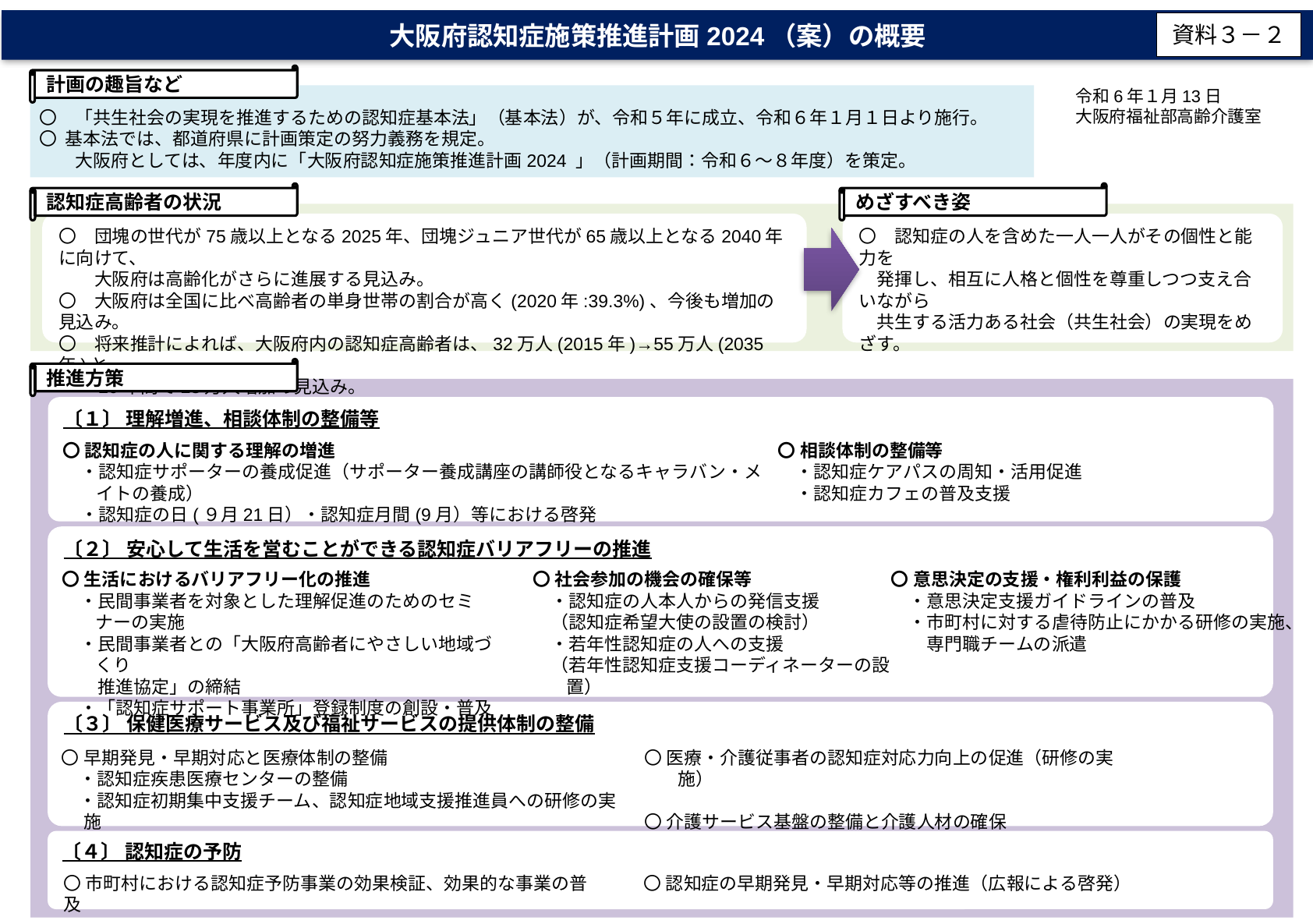

大阪府認知症施策推進計画2024（案）の概要
資料３－２
計画の趣旨など
令和6年１月13日
大阪府福祉部高齢介護室

〇　「共生社会の実現を推進するための認知症基本法」（基本法）が、令和５年に成立、令和６年１月１日より施行。
〇  基本法では、都道府県に計画策定の努力義務を規定。
　　大阪府としては、年度内に「大阪府認知症施策推進計画2024 」（計画期間：令和６～８年度）を策定。
めざすべき姿
認知症高齢者の状況

〇　団塊の世代が75歳以上となる2025年、団塊ジュニア世代が65歳以上となる2040年に向けて、
　　大阪府は高齢化がさらに進展する見込み。
〇　大阪府は全国に比べ高齢者の単身世帯の割合が高く(2020年:39.3%)、今後も増加の見込み。
〇　将来推計によれば、大阪府内の認知症高齢者は、32万人(2015年)→55万人(2035年)と、
　　20年間で23万人増加の見込み。

〇　認知症の人を含めた一人一人がその個性と能力を
　発揮し、相互に人格と個性を尊重しつつ支え合いながら
　共生する活力ある社会（共生社会）の実現をめざす。

推進方策

〔１〕 理解増進、相談体制の整備等
〇 認知症の人に関する理解の増進
　・認知症サポーターの養成促進（サポーター養成講座の講師役となるキャラバン・メイトの養成）
　・認知症の日(９月21日）・認知症月間(9月）等における啓発
〇 相談体制の整備等
　・認知症ケアパスの周知・活用促進
　・認知症カフェの普及支援
〔２〕 安心して生活を営むことができる認知症バリアフリーの推進

〇 生活におけるバリアフリー化の推進
　・民間事業者を対象とした理解促進のためのセミナーの実施
　・民間事業者との「大阪府高齢者にやさしい地域づくり
　　推進協定」の締結
　・「認知症サポート事業所」登録制度の創設・普及
〇 社会参加の機会の確保等
　・認知症の人本人からの発信支援
　（認知症希望大使の設置の検討）
　・若年性認知症の人への支援
　（若年性認知症支援コーディネーターの設置）
〇 意思決定の支援・権利利益の保護
　・意思決定支援ガイドラインの普及
　・市町村に対する虐待防止にかかる研修の実施、
　　専門職チームの派遣
〔３〕 保健医療サービス及び福祉サービスの提供体制の整備

〇 早期発見・早期対応と医療体制の整備
　・認知症疾患医療センターの整備
　・認知症初期集中支援チーム、認知症地域支援推進員への研修の実施
〇 医療・介護従事者の認知症対応力向上の促進（研修の実施）

〇 介護サービス基盤の整備と介護人材の確保
〔４〕 認知症の予防

〇 市町村における認知症予防事業の効果検証、効果的な事業の普及
〇 認知症の早期発見・早期対応等の推進（広報による啓発）